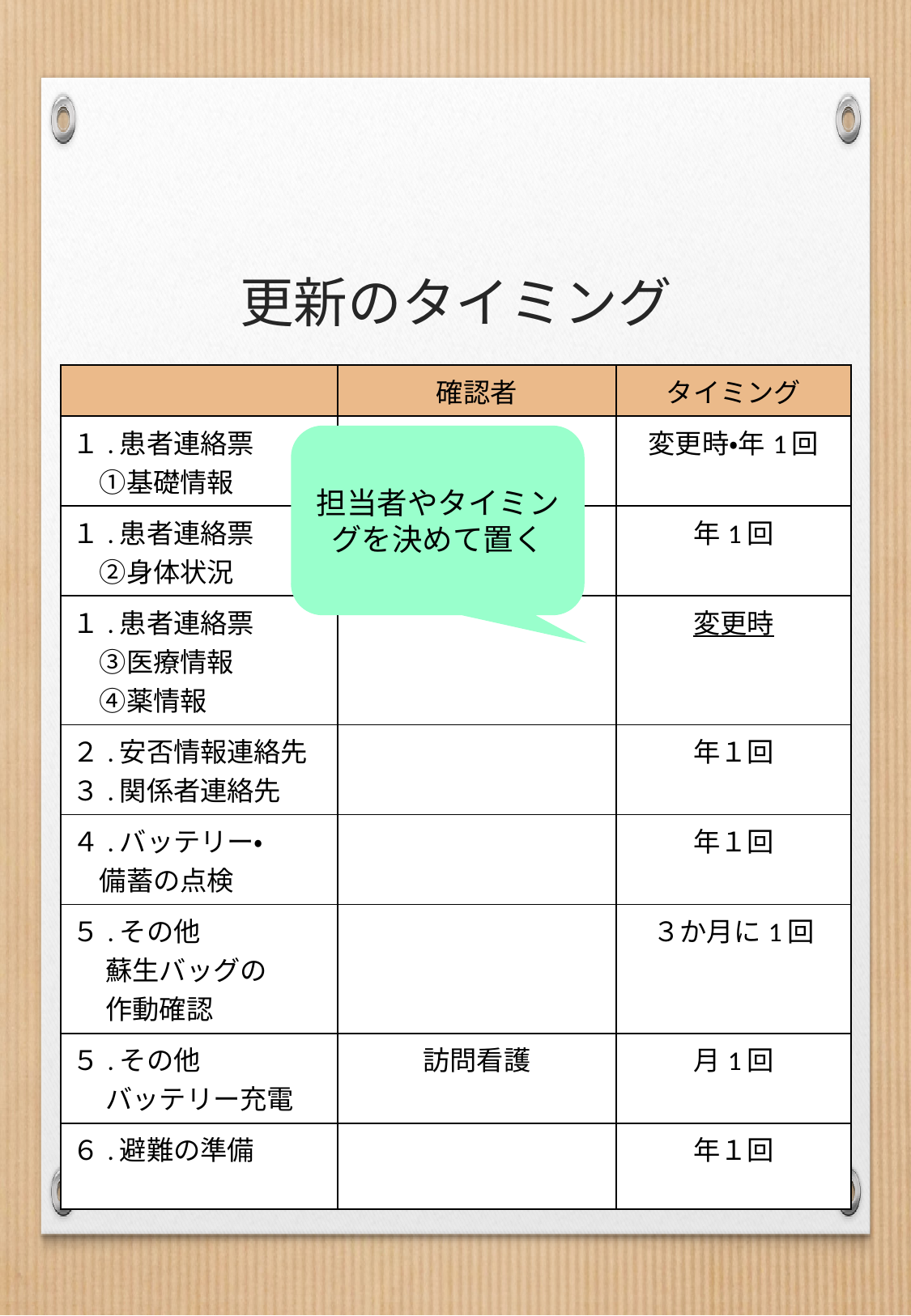

# 更新のタイミング
|  | 確認者 | タイミング |
| --- | --- | --- |
| １.患者連絡票 　①基礎情報 |  | 変更時・年1回 |
| １.患者連絡票 　②身体状況 |  | 年1回 |
| １.患者連絡票 　③医療情報 　④薬情報 |  | 変更時 |
| ２.安否情報連絡先 ３.関係者連絡先 |  | 年１回 |
| ４.バッテリー・ 　備蓄の点検 |  | 年１回 |
| ５.その他 　 蘇生バッグの 　 作動確認 |  | ３か月に1回 |
| ５.その他 　 バッテリー充電 | 訪問看護 | 月1回 |
| ６.避難の準備 |  | 年１回 |
担当者やタイミングを決めて置く